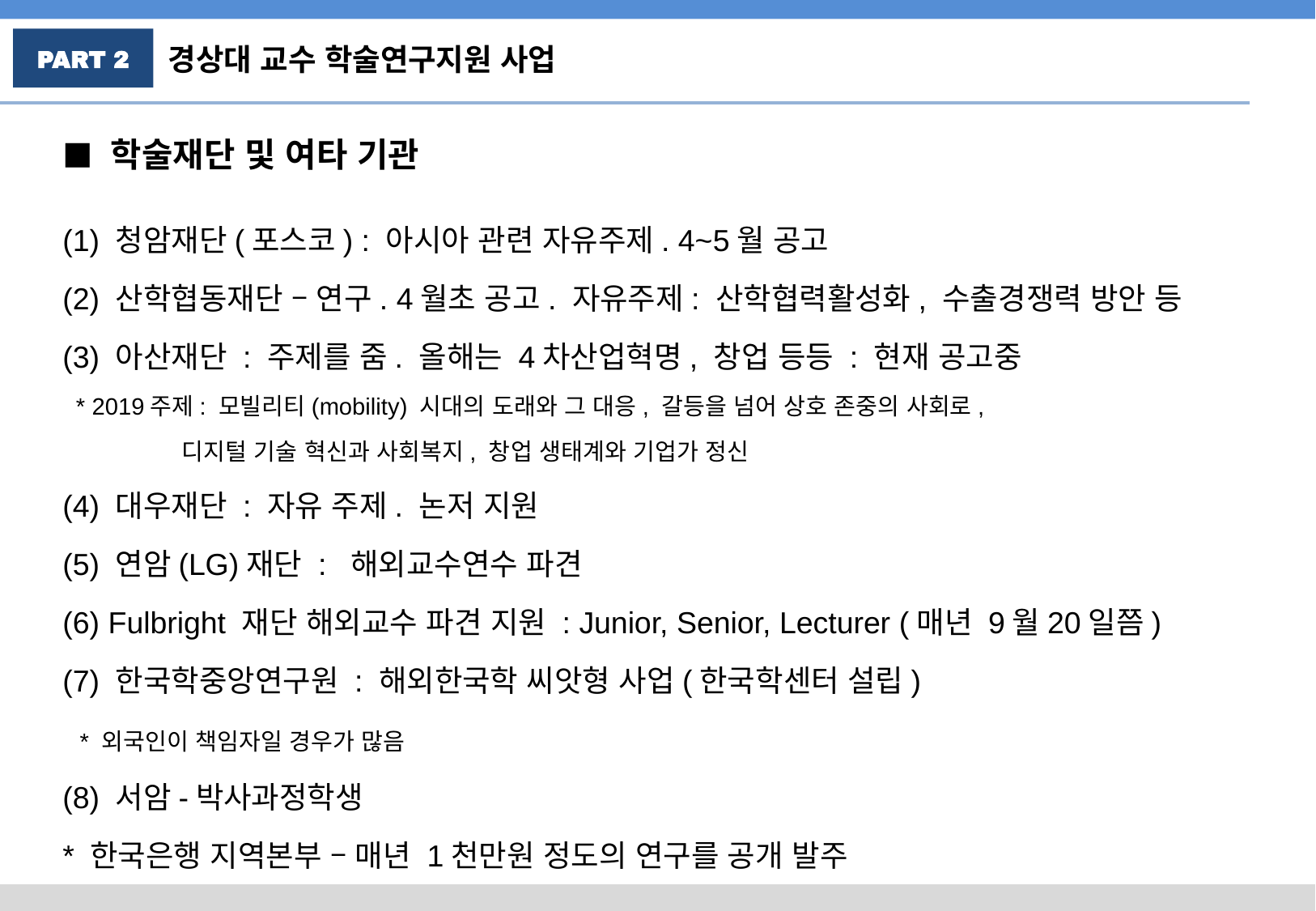

PART 2
경상대 교수 학술연구지원 사업
■ 학술재단 및 여타 기관

(1) 청암재단(포스코) : 아시아 관련 자유주제. 4~5월 공고
(2) 산학협동재단 – 연구. 4월초 공고. 자유주제: 산학협력활성화, 수출경쟁력 방안 등
(3) 아산재단 : 주제를 줌. 올해는 4차산업혁명, 창업 등등 : 현재 공고중
  * 2019주제: 모빌리티(mobility) 시대의 도래와 그 대응, 갈등을 넘어 상호 존중의 사회로,
                 디지털 기술 혁신과 사회복지, 창업 생태계와 기업가 정신
(4) 대우재단 : 자유 주제. 논저 지원
(5) 연암(LG)재단 :  해외교수연수 파견
(6) Fulbright 재단 해외교수 파견 지원 : Junior, Senior, Lecturer (매년 9월20일쯤)
(7) 한국학중앙연구원 : 해외한국학 씨앗형 사업(한국학센터 설립)
  * 외국인이 책임자일 경우가 많음
(8) 서암-박사과정학생
* 한국은행 지역본부 – 매년 1천만원 정도의 연구를 공개 발주